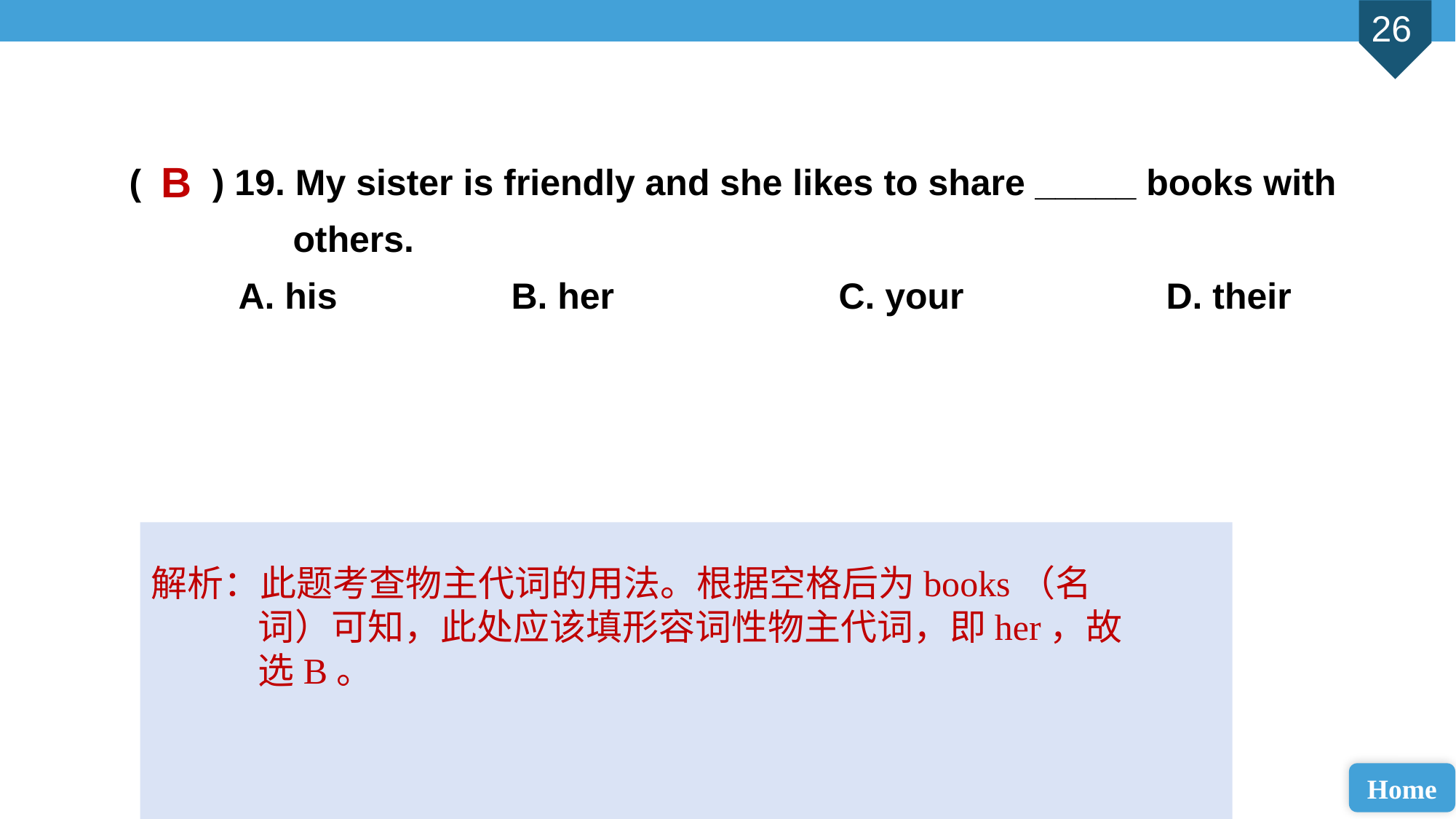

(       ) 19. My sister is friendly and she likes to share _____ books with
others.
A. his 		B. her 		C. your 		D. their
B

解析：此题考查物主代词的用法。根据空格后为books（名词）可知，此处应该填形容词性物主代词，即her，故选B。